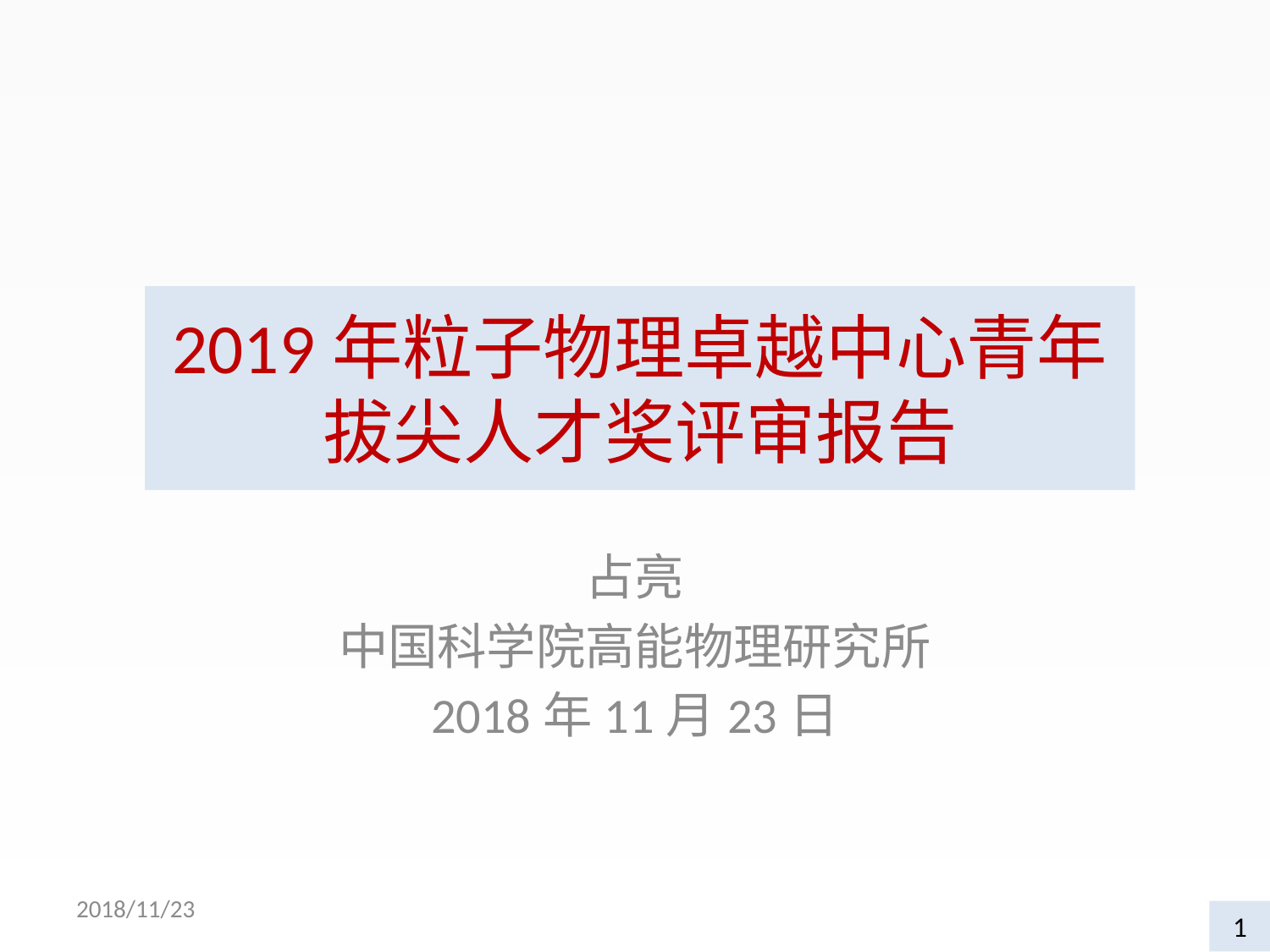

# 2019年粒子物理卓越中心青年拔尖人才奖评审报告
占亮
中国科学院高能物理研究所
2018年11月23日
2018/11/23
1